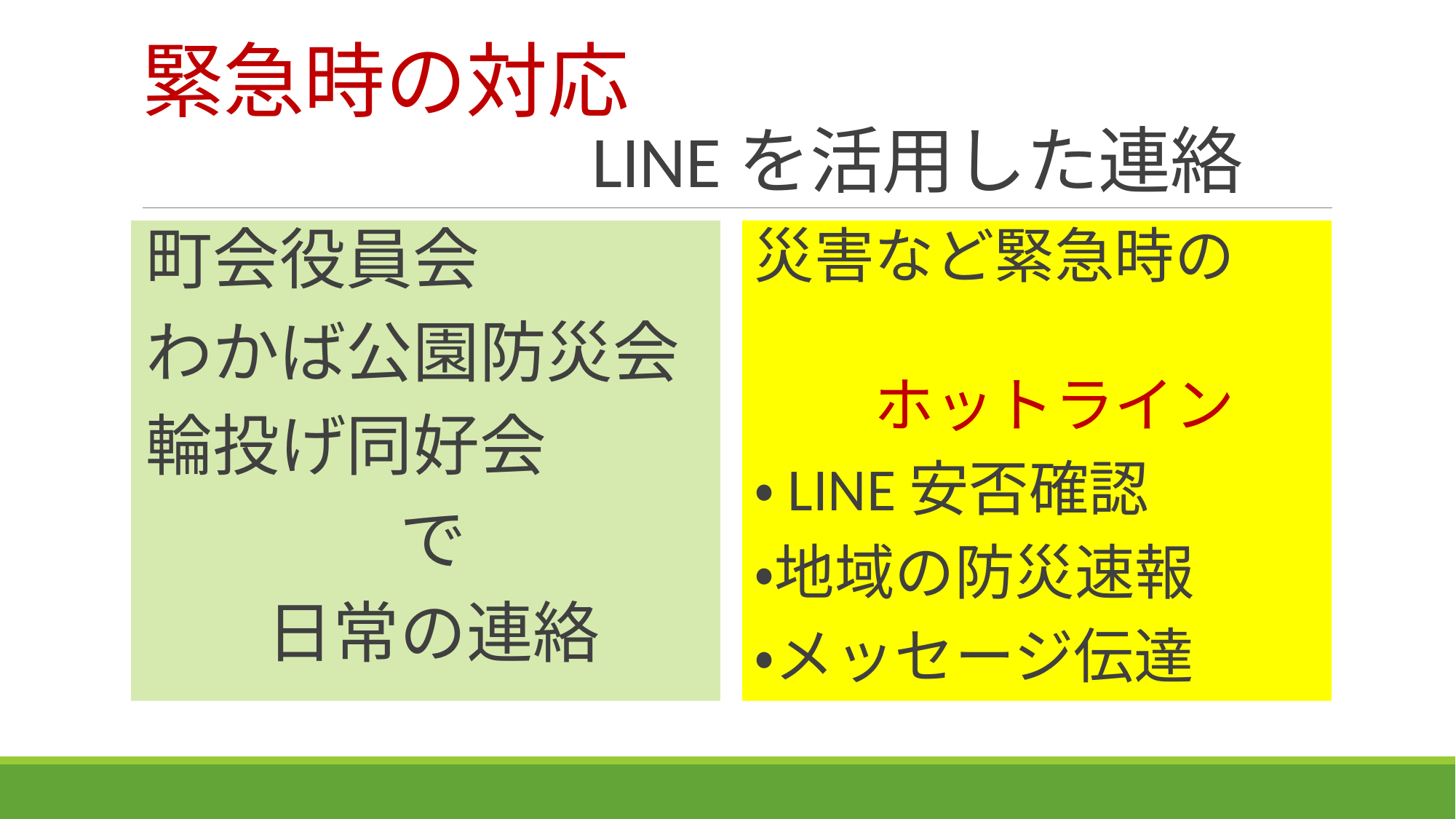

# 緊急時の対応 　　　　　　LINEを活用した連絡
町会役員会
わかば公園防災会
輪投げ同好会
で
日常の連絡
災害など緊急時の
　　ホットライン
・LINE安否確認
・地域の防災速報
・メッセージ伝達